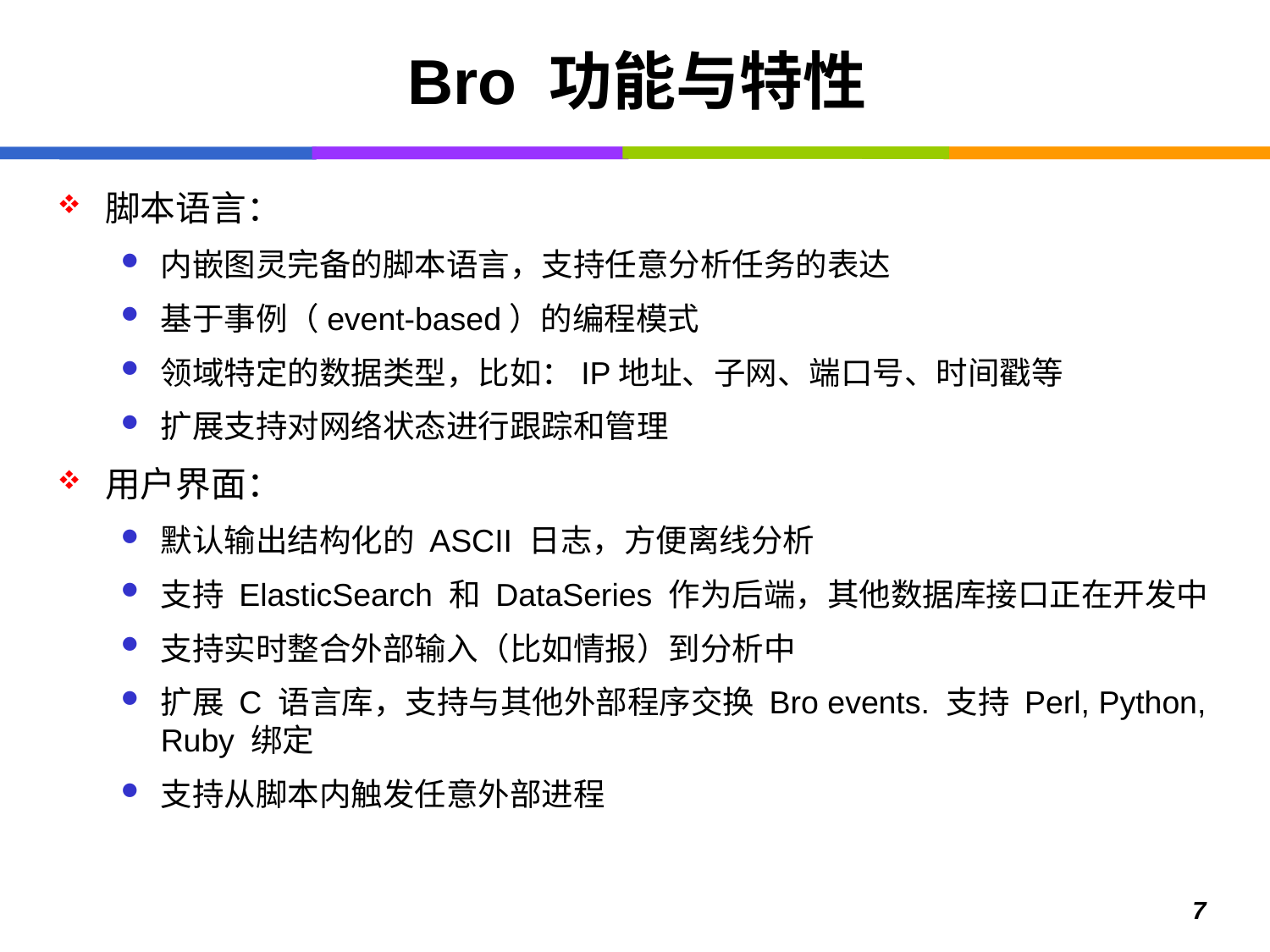

# Bro 功能与特性
脚本语言：
内嵌图灵完备的脚本语言，支持任意分析任务的表达
基于事例（event-based）的编程模式
领域特定的数据类型，比如：IP地址、子网、端口号、时间戳等
扩展支持对网络状态进行跟踪和管理
用户界面：
默认输出结构化的 ASCII 日志，方便离线分析
支持 ElasticSearch 和 DataSeries 作为后端，其他数据库接口正在开发中
支持实时整合外部输入（比如情报）到分析中
扩展 C 语言库，支持与其他外部程序交换 Bro events. 支持 Perl, Python, Ruby 绑定
支持从脚本内触发任意外部进程

7